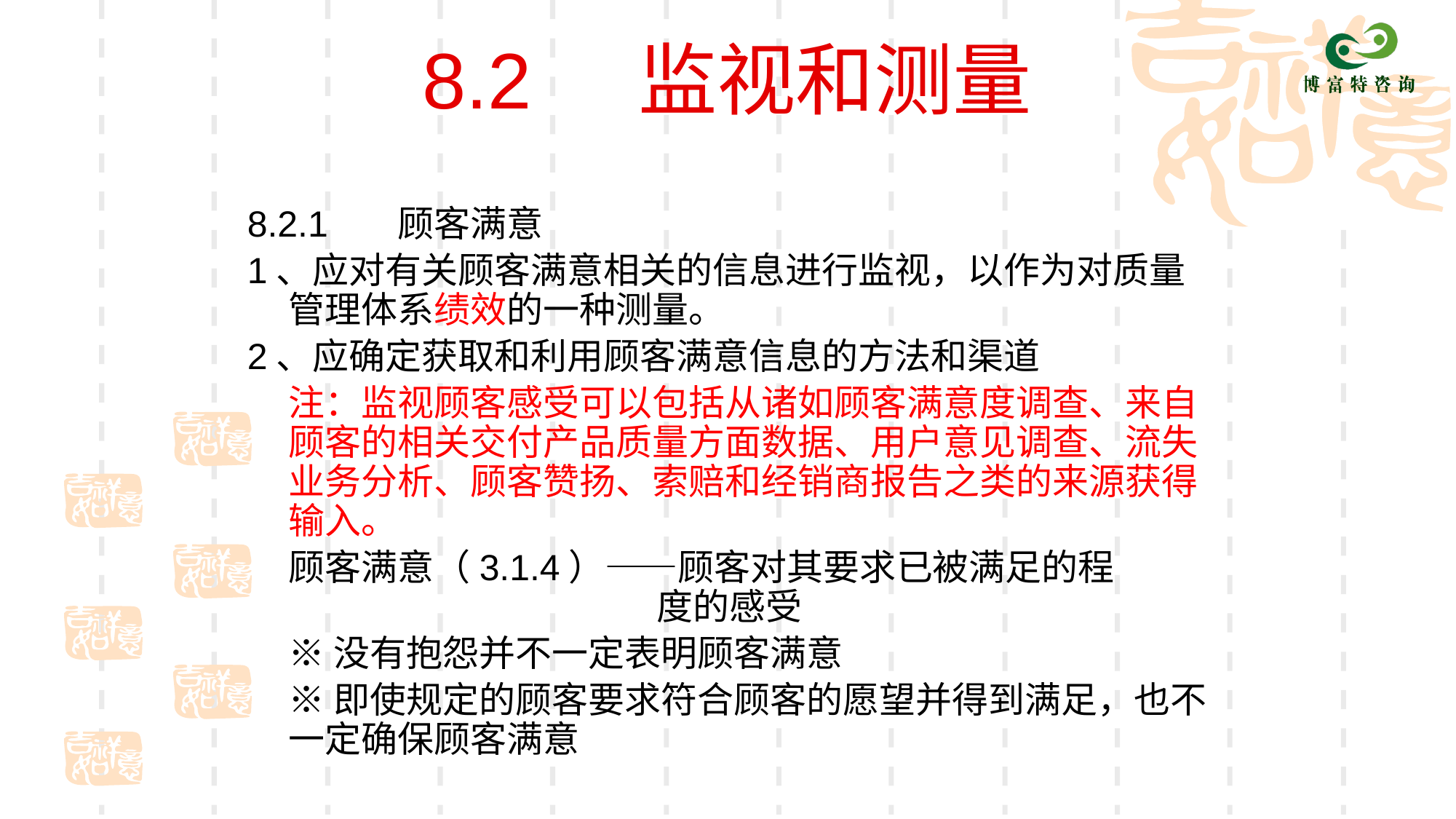

# 8.2    监视和测量
8.2.1	顾客满意
1、应对有关顾客满意相关的信息进行监视，以作为对质量管理体系绩效的一种测量。
2、应确定获取和利用顾客满意信息的方法和渠道
    注：监视顾客感受可以包括从诸如顾客满意度调查、来自顾客的相关交付产品质量方面数据、用户意见调查、流失业务分析、顾客赞扬、索赔和经销商报告之类的来源获得输入。
    顾客满意（3.1.4）——顾客对其要求已被满足的程				     度的感受
	※没有抱怨并不一定表明顾客满意
	※即使规定的顾客要求符合顾客的愿望并得到满足，也不一定确保顾客满意